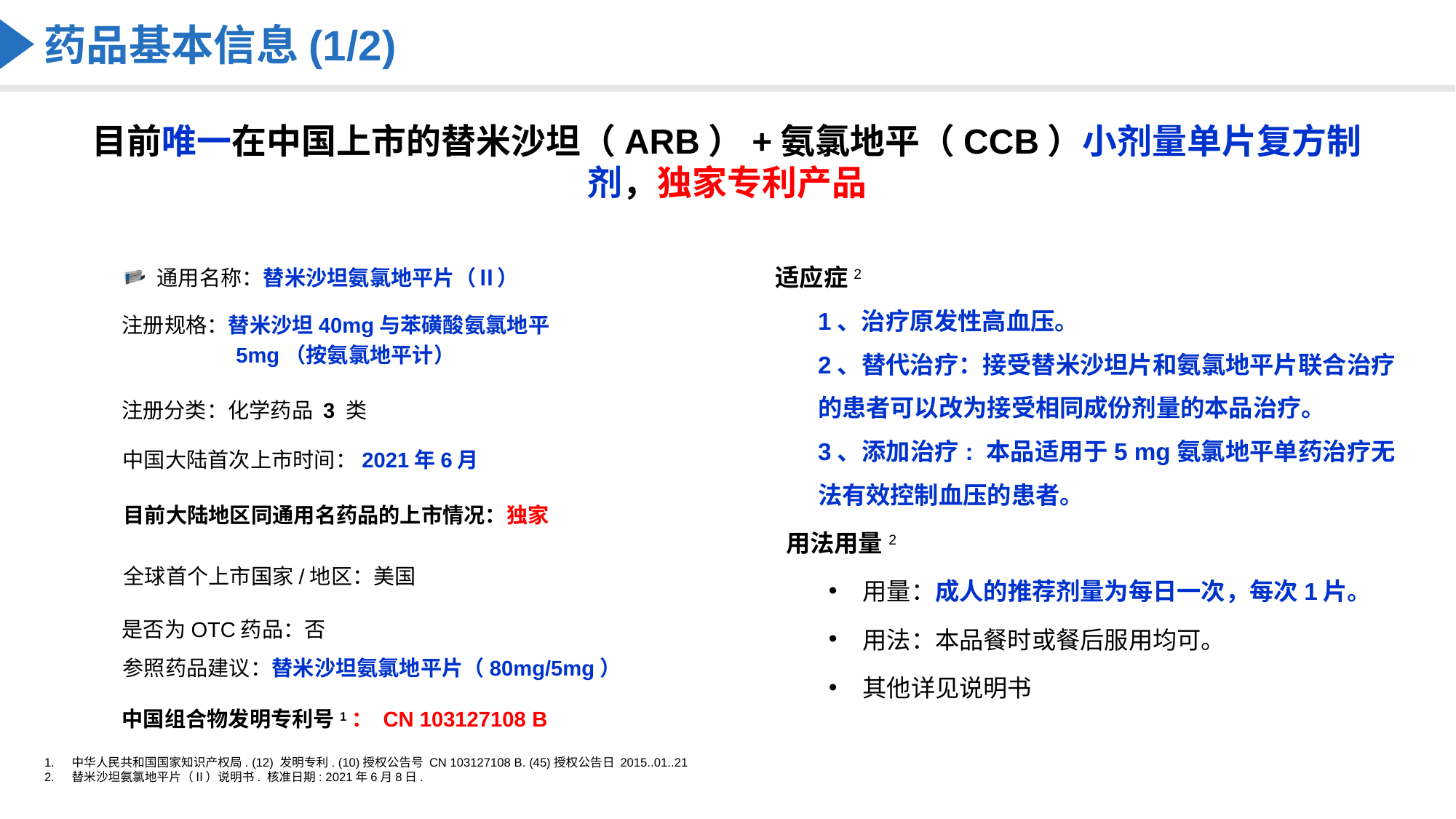

药品基本信息(1/2)

# 目前唯一在中国上市的替米沙坦（ARB）+氨氯地平（CCB）小剂量单片复方制剂，独家专利产品
通用名称：替米沙坦氨氯地平片（Ⅱ）
适应症2
1、治疗原发性高血压。
2、替代治疗：接受替米沙坦片和氨氯地平片联合治疗的患者可以改为接受相同成份剂量的本品治疗。
3、添加治疗: 本品适用于5 mg氨氯地平单药治疗无法有效控制血压的患者。
注册规格：替米沙坦40mg与苯磺酸氨氯地平
                   5mg（按氨氯地平计）
中国大陆首次上市时间：2021年6月
目前大陆地区同通用名药品的上市情况：独家
用法用量2
用量：成人的推荐剂量为每日一次，每次1片。
用法：本品餐时或餐后服用均可。
其他详见说明书
全球首个上市国家/地区：美国
是否为OTC药品：否
参照药品建议：替米沙坦氨氯地平片（80mg/5mg）
中国组合物发明专利号1： CN 103127108 B
注册分类：化学药品 3 类
中华人民共和国国家知识产权局. (12) 发明专利. (10)授权公告号 CN 103127108 B. (45)授权公告日 2015..01..21
替米沙坦氨氯地平片（Ⅱ）说明书. 核准日期: 2021年6月8日.